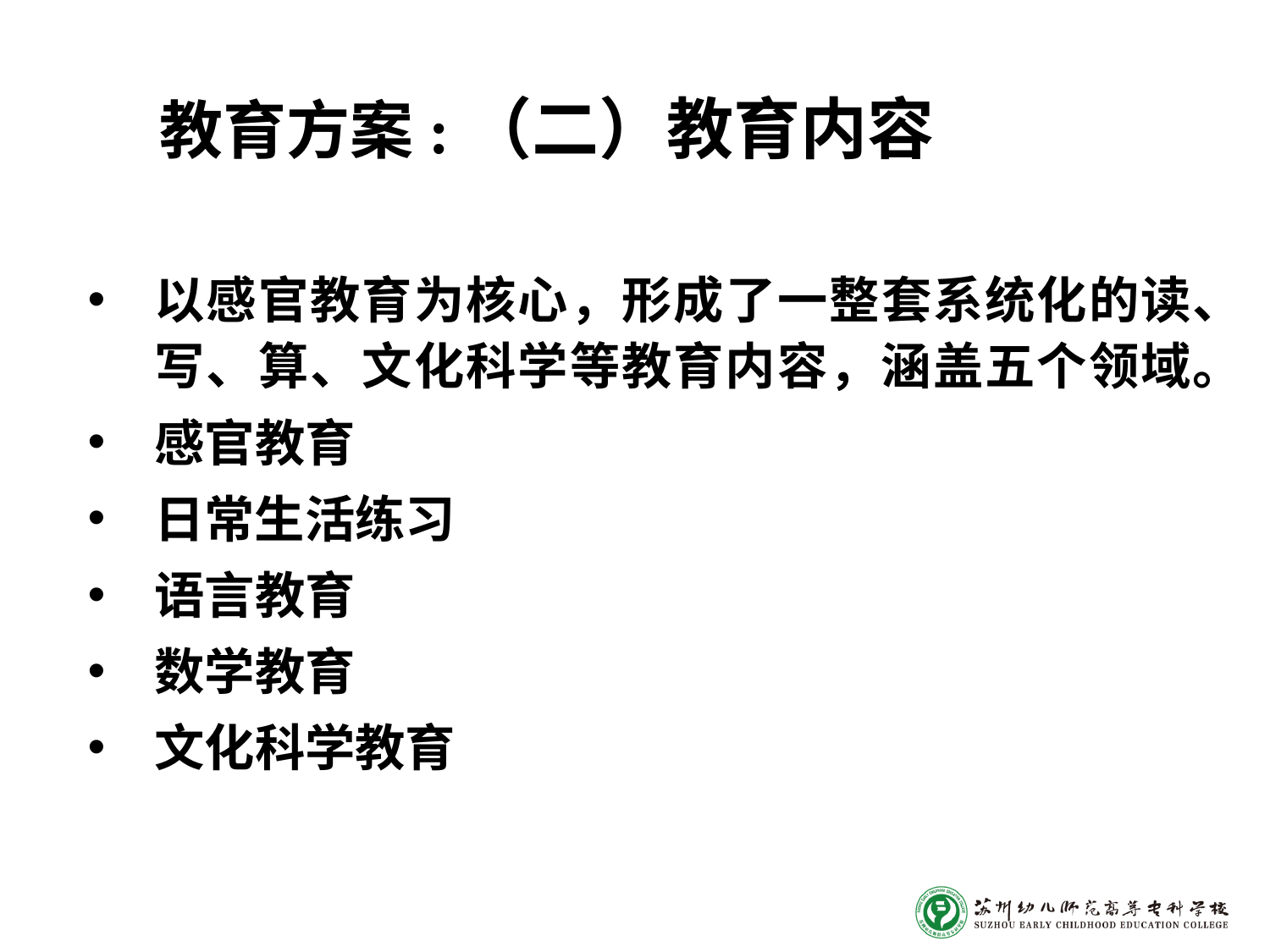

教育方案:（二）教育内容
以感官教育为核心，形成了一整套系统化的读、写、算、文化科学等教育内容，涵盖五个领域。
感官教育
日常生活练习
语言教育
数学教育
文化科学教育